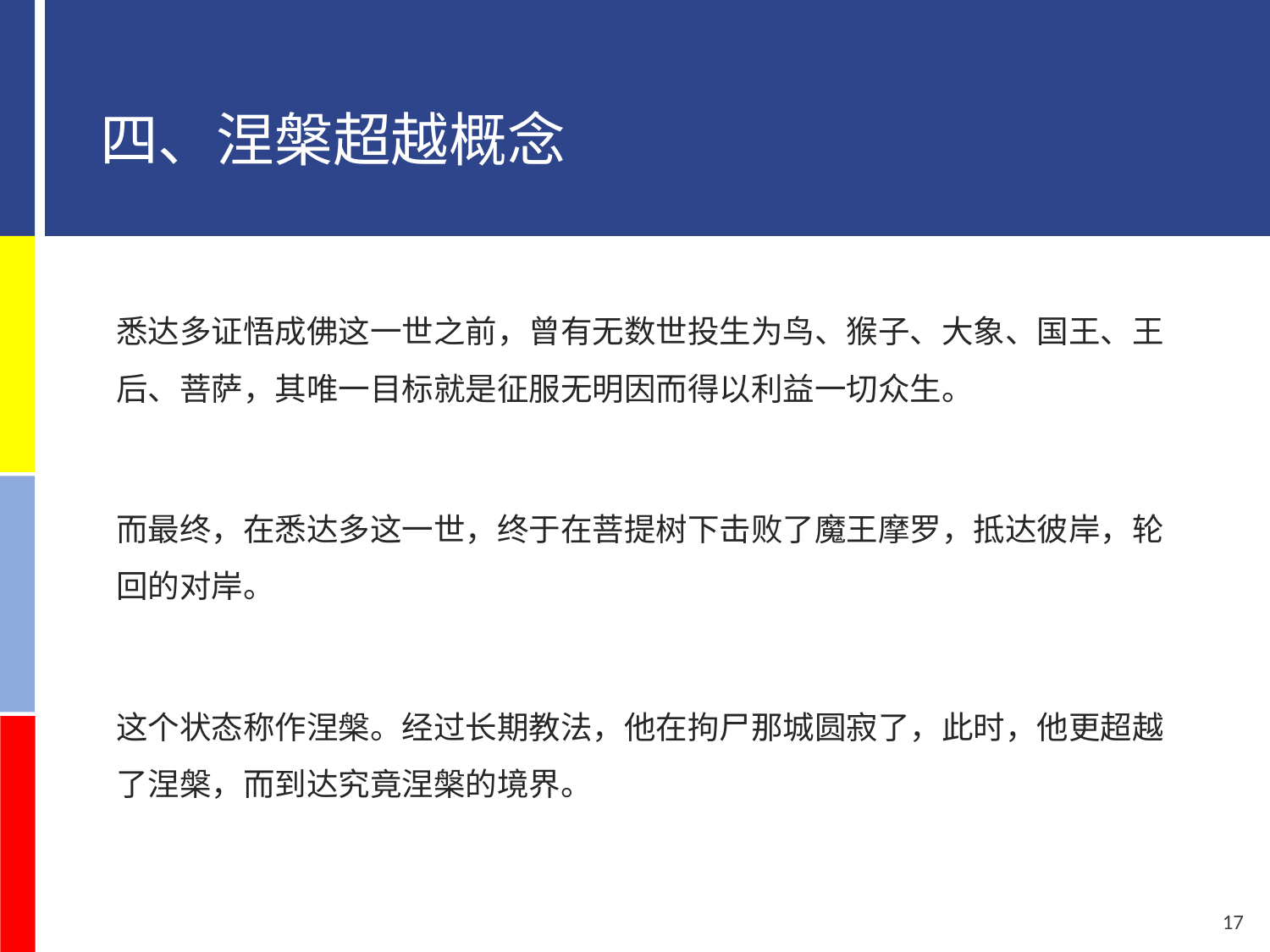

# 四、涅槃超越概念
悉达多证悟成佛这一世之前，曾有无数世投生为鸟、猴子、大象、国王、王后、菩萨，其唯一目标就是征服无明因而得以利益一切众生。

而最终，在悉达多这一世，终于在菩提树下击败了魔王摩罗，抵达彼岸，轮回的对岸。

这个状态称作涅槃。经过长期教法，他在拘尸那城圆寂了，此时，他更超越了涅槃，而到达究竟涅槃的境界。